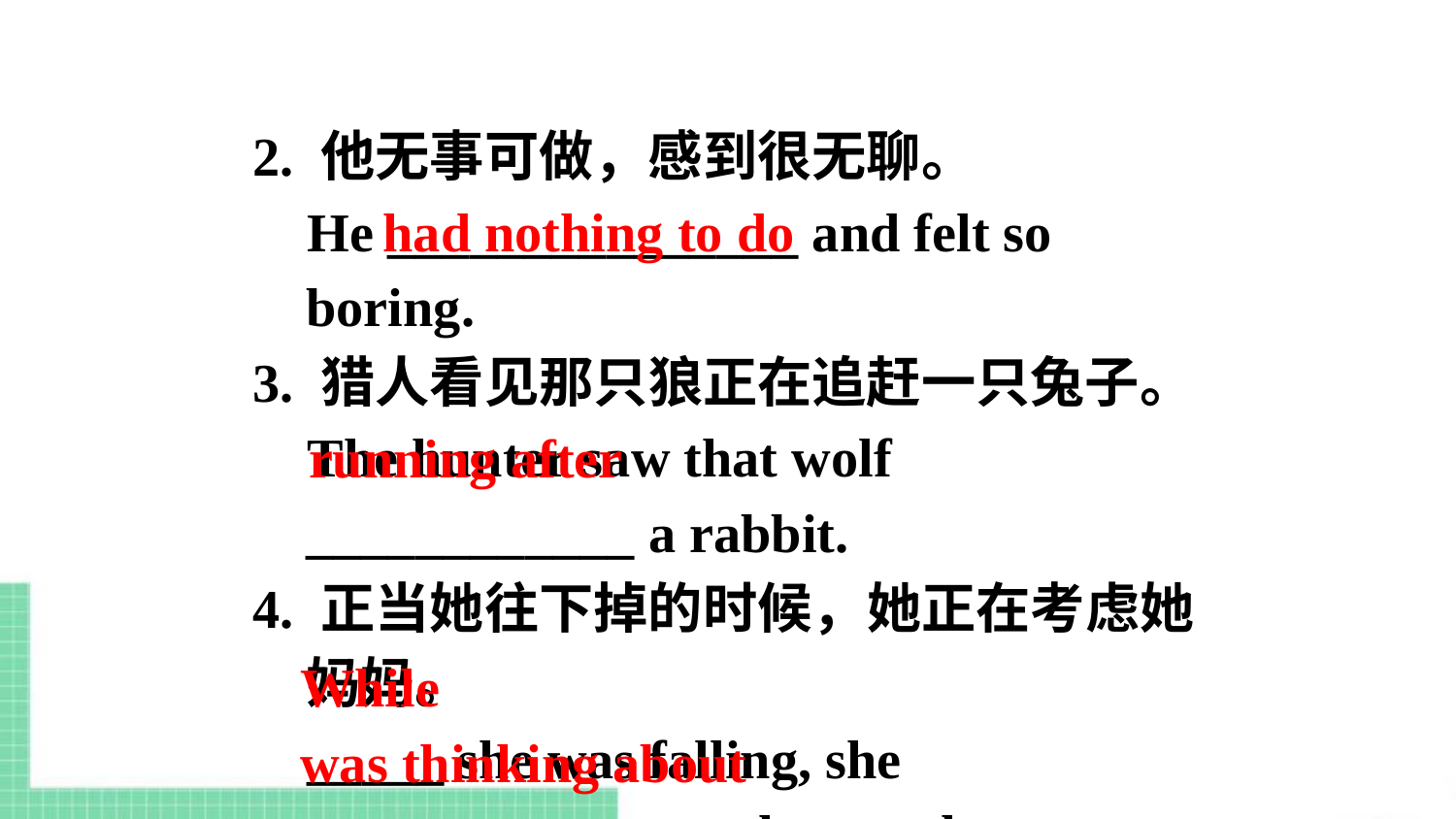

2. 他无事可做，感到很无聊。
    He _______________ and felt so boring.
3. 猎人看见那只狼正在追赶一只兔子。
    The hunter saw that wolf ____________ a rabbit.
4. 正当她往下掉的时候，她正在考虑她妈妈。
    _____ she was falling, she ________________ her mother.
had nothing to do
running after
While
was thinking about